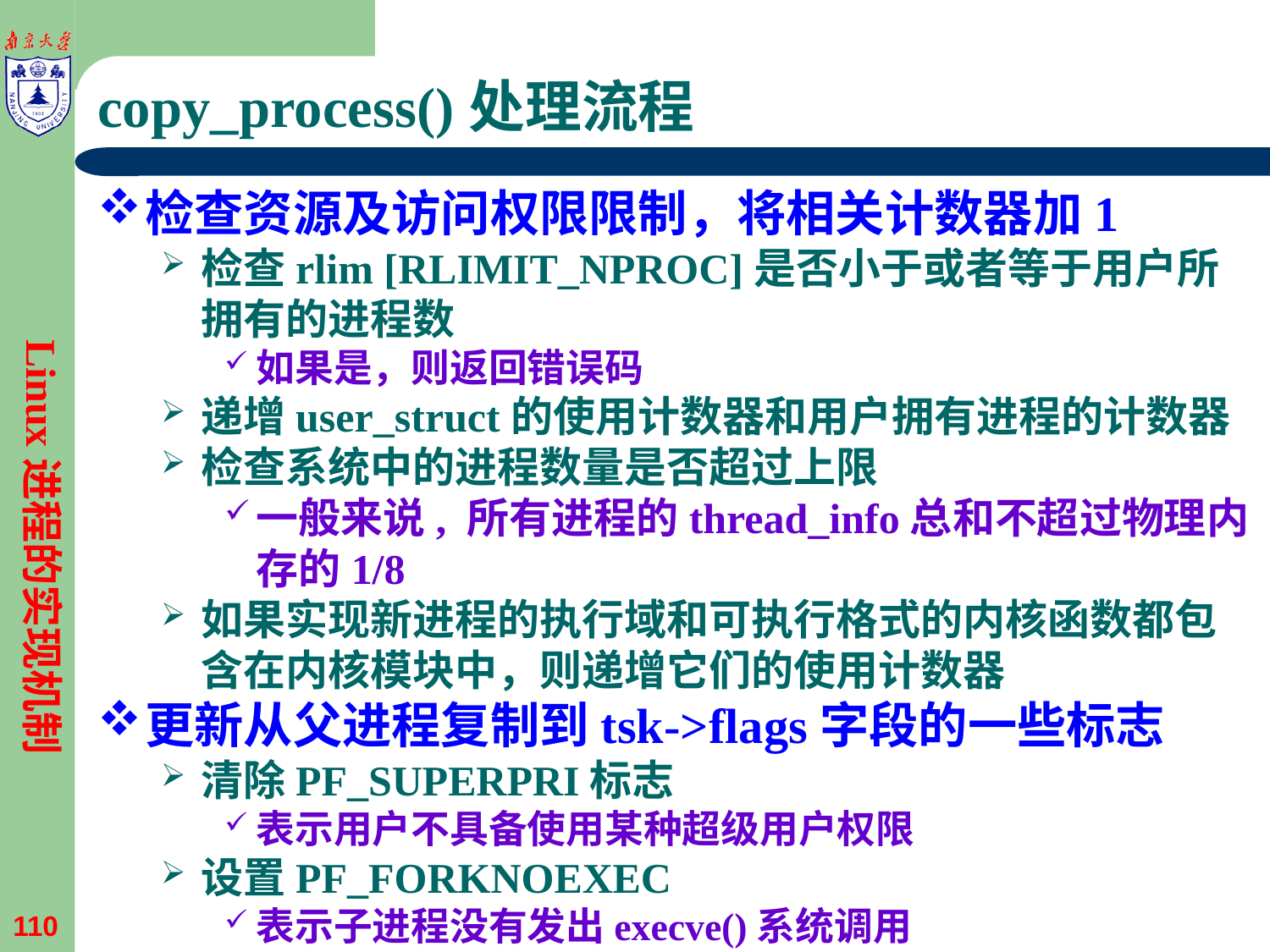

# copy_process()处理流程
检查资源及访问权限限制，将相关计数器加1
检查rlim [RLIMIT_NPROC]是否小于或者等于用户所拥有的进程数
如果是，则返回错误码
递增user_struct的使用计数器和用户拥有进程的计数器
检查系统中的进程数量是否超过上限
一般来说, 所有进程的thread_info总和不超过物理内存的1/8
如果实现新进程的执行域和可执行格式的内核函数都包含在内核模块中，则递增它们的使用计数器
更新从父进程复制到tsk->flags字段的一些标志
清除PF_SUPERPRI标志
表示用户不具备使用某种超级用户权限
设置PF_FORKNOEXEC
表示子进程没有发出execve()系统调用
Linux进程的实现机制
110